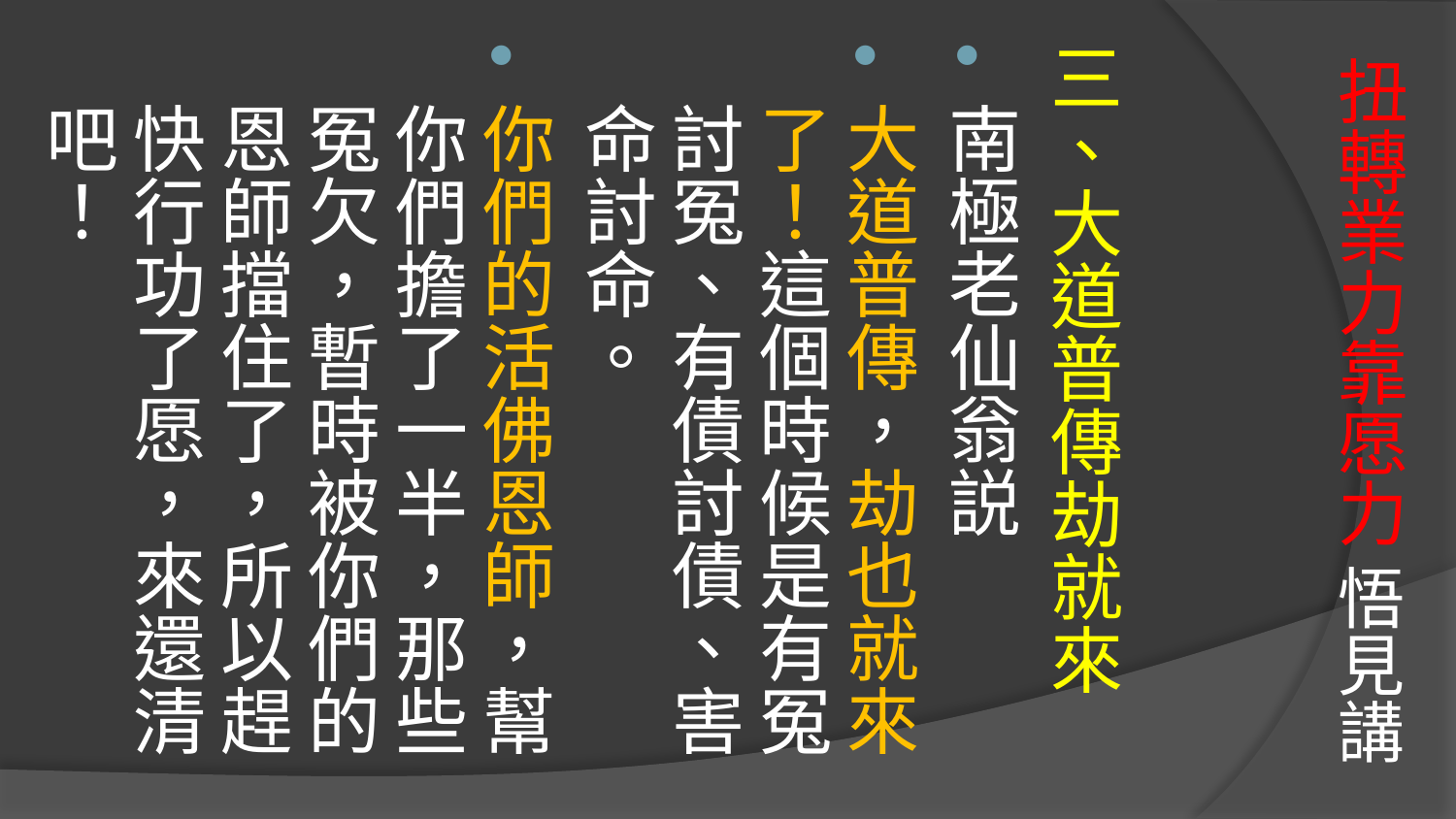

三、大道普傳劫就來
南極老仙翁説
大道普傳，劫也就來了！這個時候是有冤討冤、有債討債、害命討命。
你們的活佛恩師，幫你們擔了一半，那些冤欠，暫時被你們的恩師擋住了，所以趕快行功了愿，來還清吧！
# 扭轉業力靠愿力 悟見講